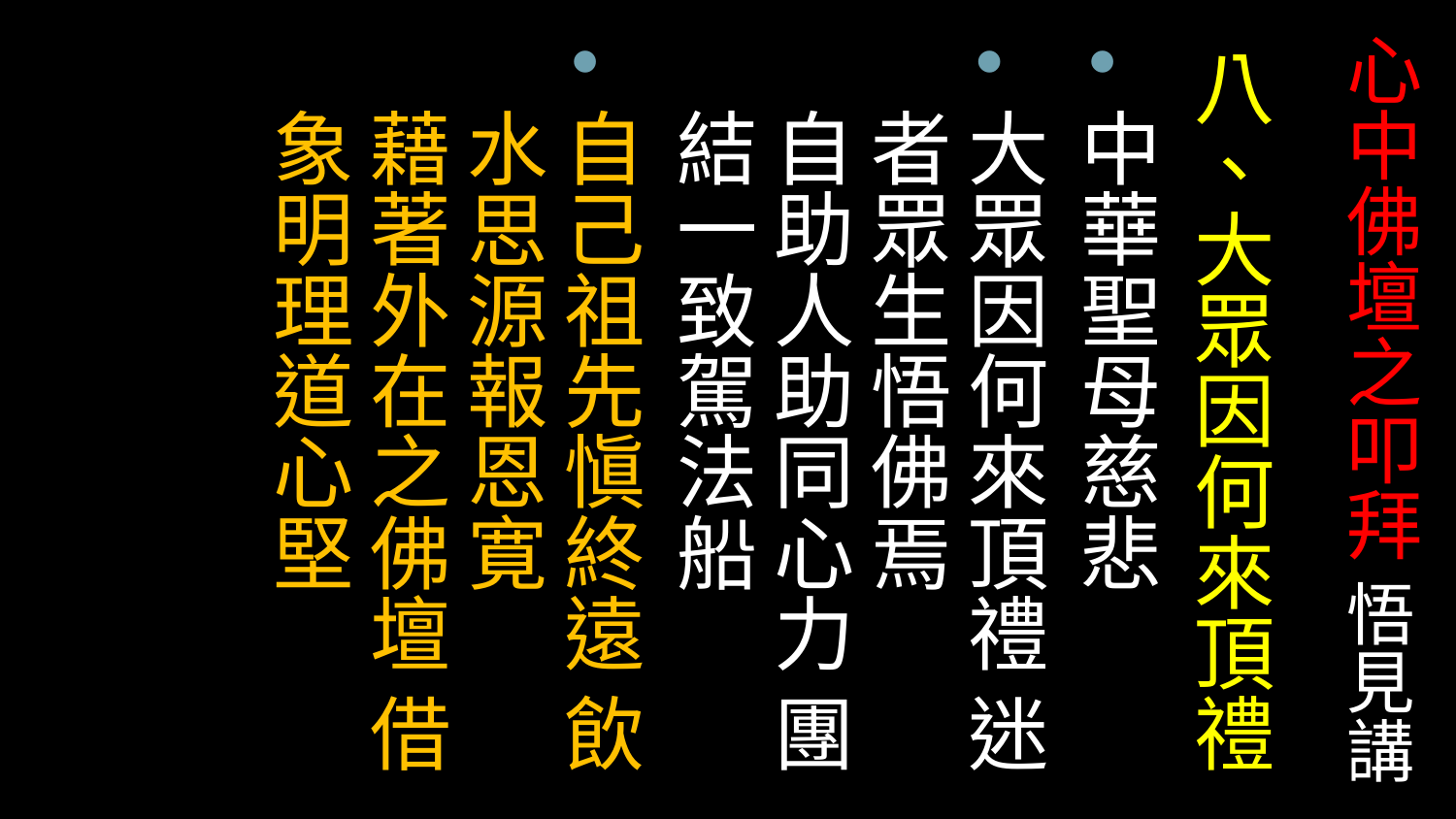

# 心中佛壇之叩拜 悟見講
八、大眾因何來頂禮
中華聖母慈悲
大眾因何來頂禮 迷者眾生悟佛焉
自助人助同心力 團結一致駕法船
自己祖先愼終遠 飲水思源報恩寛
藉著外在之佛壇 借象明理道心堅